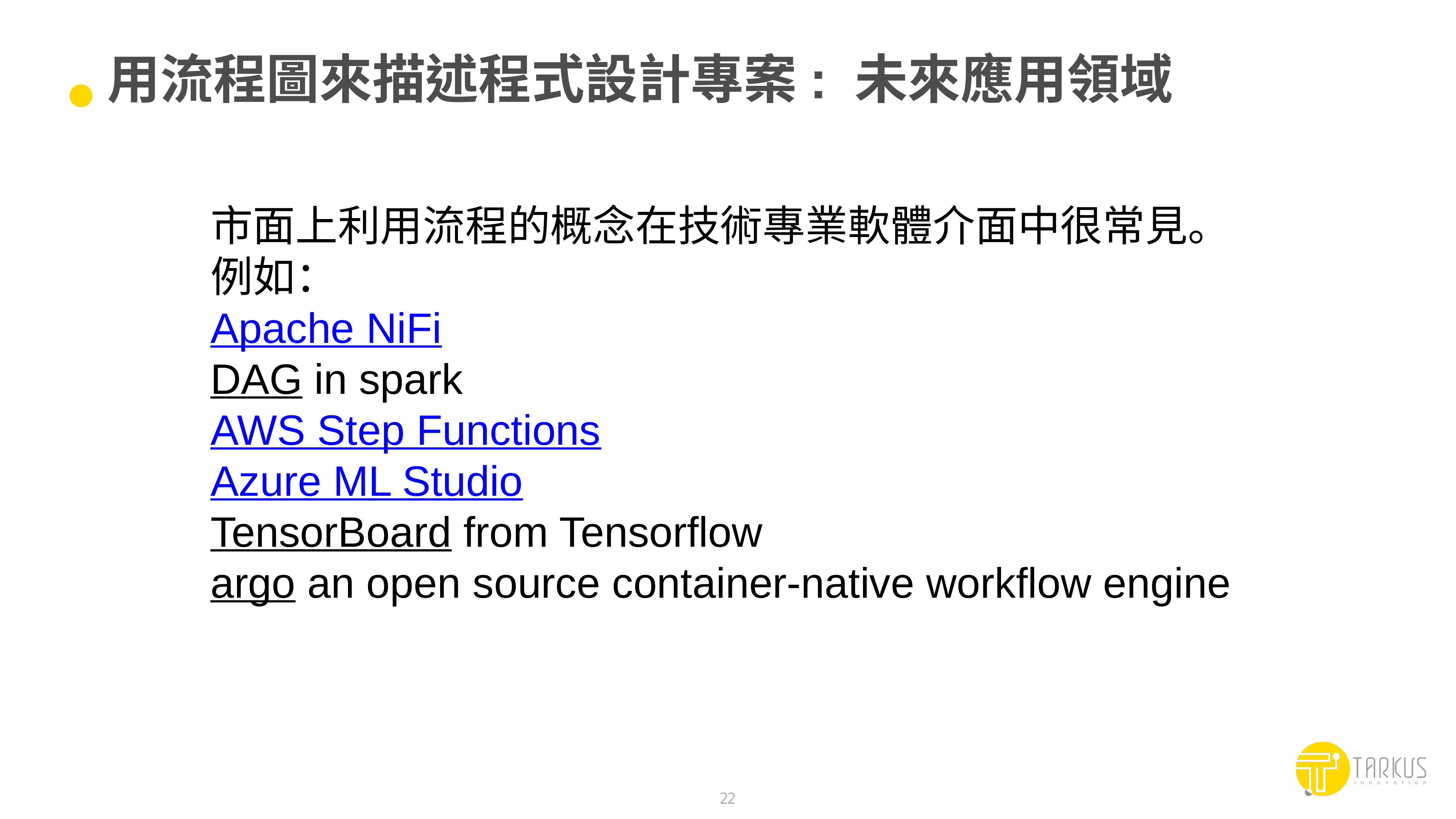

# 用流程圖來描述程式設計專案: 未來應用領域
市面上利用流程的概念在技術專業軟體介面中很常見。
例如：
Apache NiFi
DAG in spark
AWS Step Functions
Azure ML Studio
TensorBoard from Tensorflow
argo an open source container-native workflow engine

22